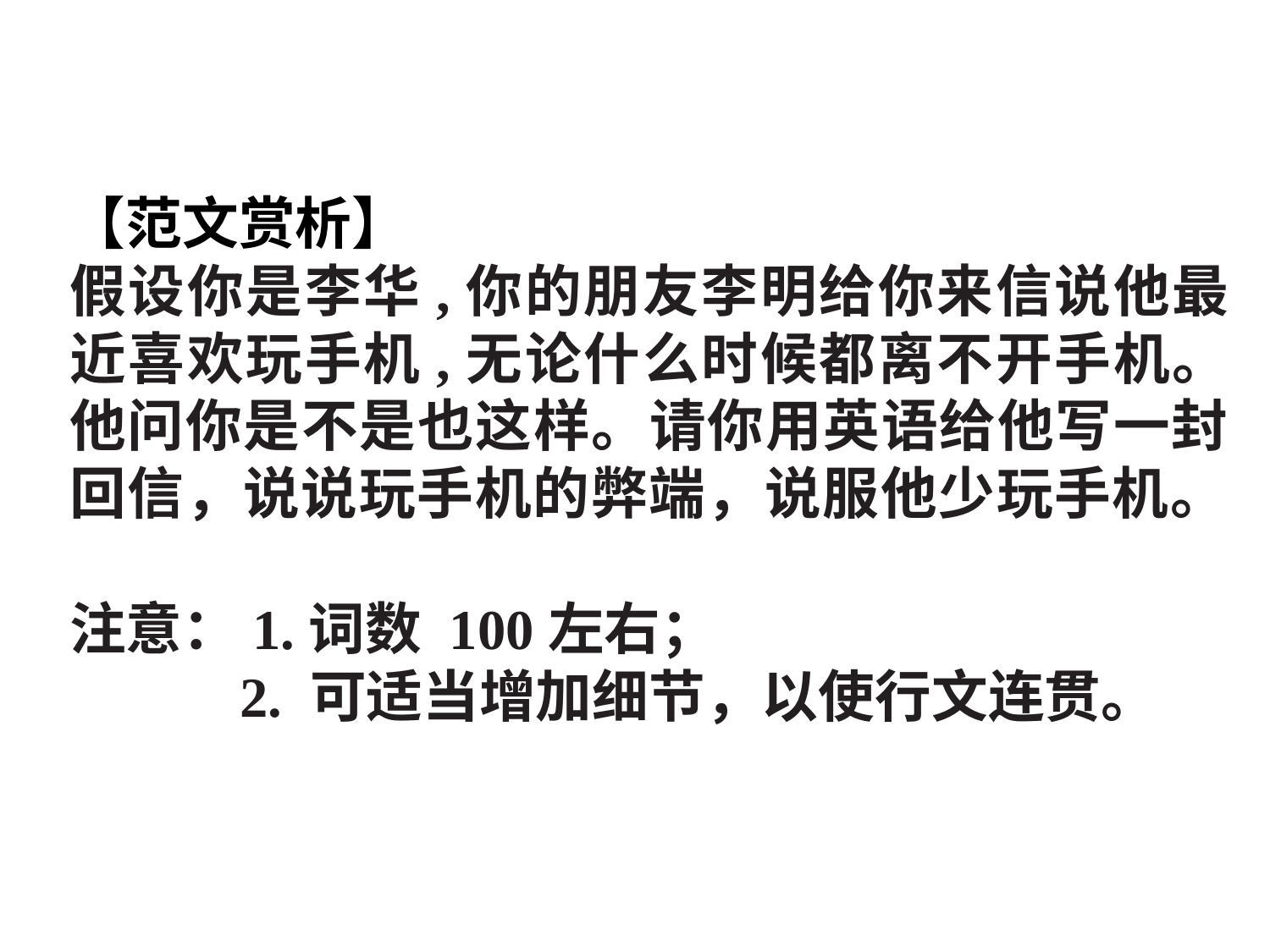

#
【范文赏析】
假设你是李华,你的朋友李明给你来信说他最近喜欢玩手机,无论什么时候都离不开手机。他问你是不是也这样。请你用英语给他写一封回信，说说玩手机的弊端，说服他少玩手机。
注意：1.词数 100左右；
            2. 可适当增加细节，以使行文连贯。